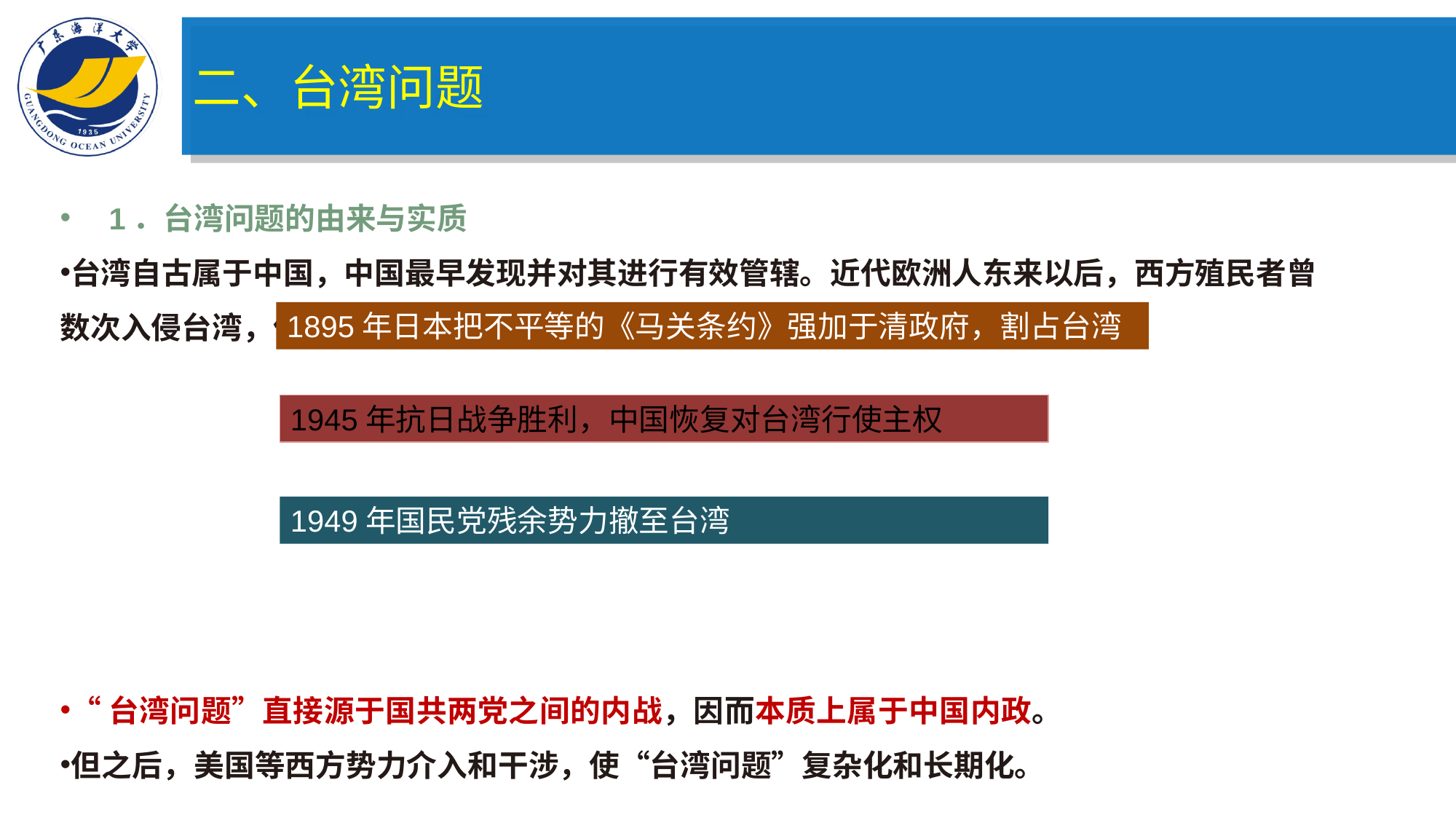

二、台湾问题
1．台湾问题的由来与实质
台湾自古属于中国，中国最早发现并对其进行有效管辖。近代欧洲人东来以后，西方殖民者曾数次入侵台湾，但最终都被中国人民成功驱赶。

“台湾问题”直接源于国共两党之间的内战，因而本质上属于中国内政。
但之后，美国等西方势力介入和干涉，使“台湾问题”复杂化和长期化。

1895年日本把不平等的《马关条约》强加于清政府，割占台湾
1945年抗日战争胜利，中国恢复对台湾行使主权
1949年国民党残余势力撤至台湾